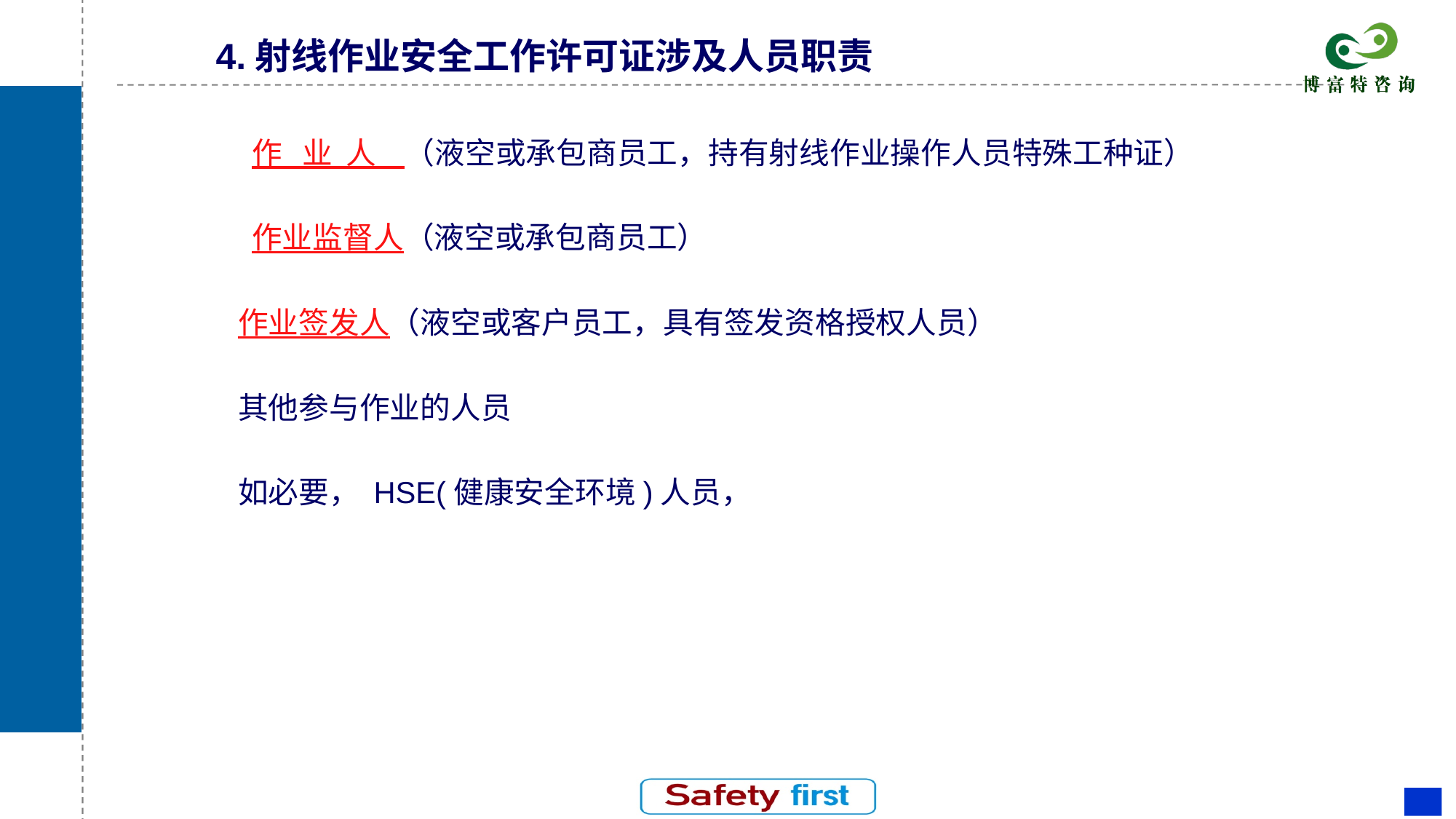

# 4.射线作业安全工作许可证涉及人员职责

 作   业  人    （液空或承包商员工，持有射线作业操作人员特殊工种证）

 作业监督人（液空或承包商员工）

作业签发人（液空或客户员工，具有签发资格授权人员）

其他参与作业的人员

如必要， HSE(健康安全环境)人员，
11